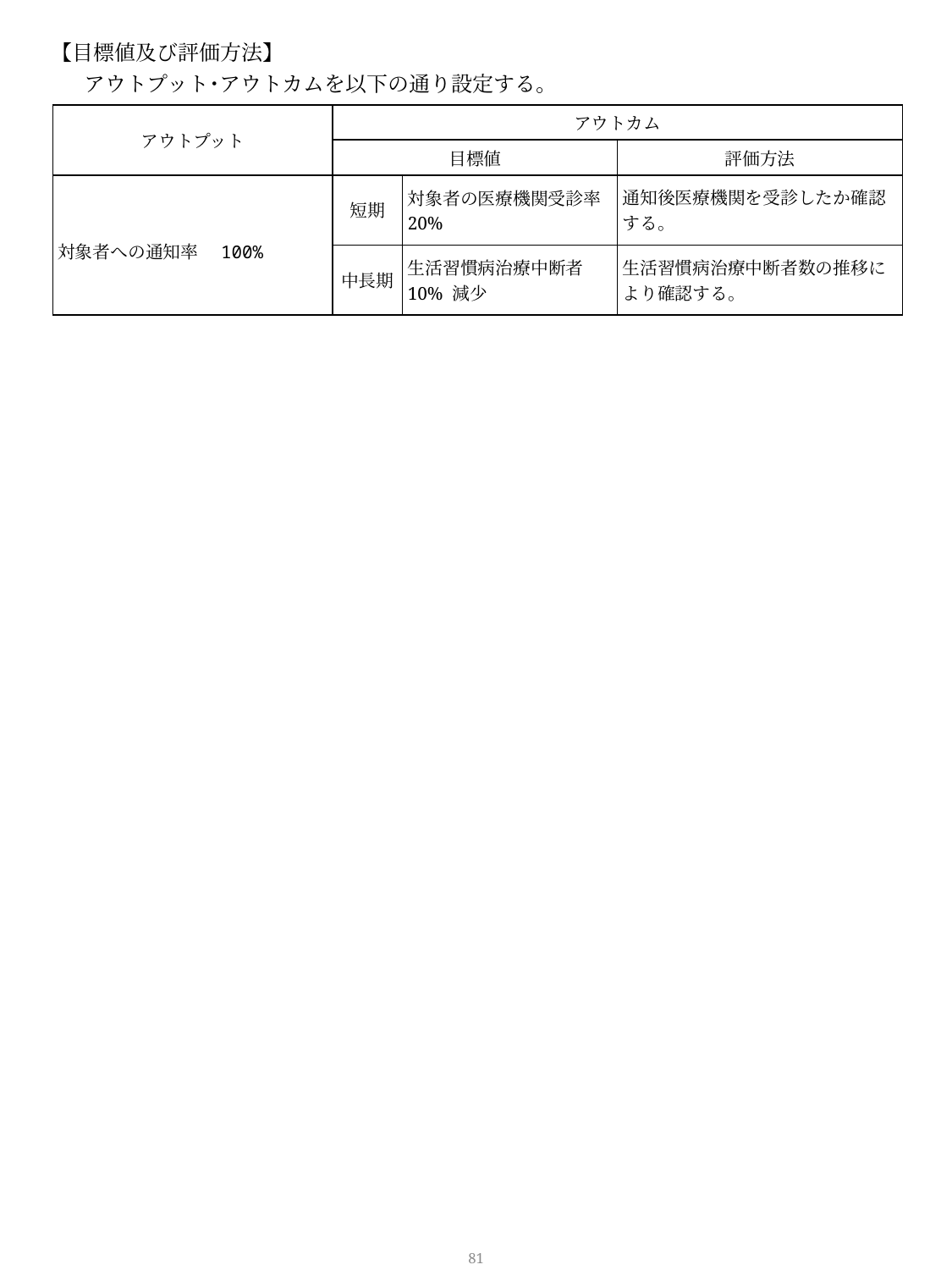

【目標値及び評価方法】
　アウトプット･アウトカムを以下の通り設定する。
| アウトプット | アウトカム |  |  |
| --- | --- | --- | --- |
|  | 目標値 |  | 評価方法 |
| 対象者への通知率　100% | 短期 | 対象者の医療機関受診率 20% | 通知後医療機関を受診したか確認する。 |
|  | 中長期 | 生活習慣病治療中断者 10% 減少 | 生活習慣病治療中断者数の推移により確認する。 |
81